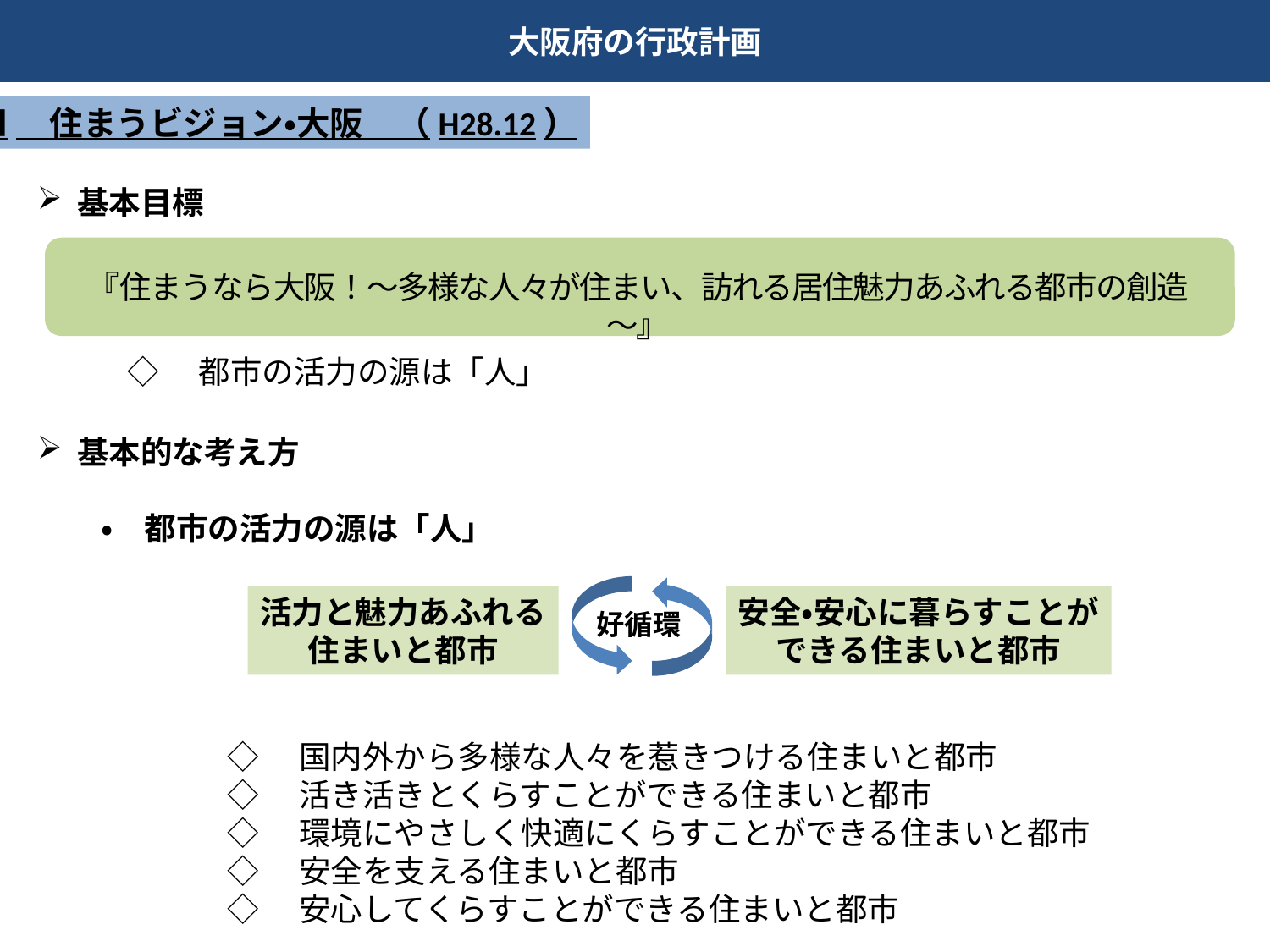

大阪府の行政計画
■　住まうビジョン・大阪　（H28.12）
基本目標

『住まうなら大阪！～多様な人々が住まい、訪れる居住魅力あふれる都市の創造～』
◇　都市の活力の源は「人」
基本的な考え方

　　・　都市の活力の源は「人」

好循環
活力と魅力あふれる
住まいと都市
安全・安心に暮らすことが
できる住まいと都市
◇　国内外から多様な人々を惹きつける住まいと都市
◇　活き活きとくらすことができる住まいと都市
◇　環境にやさしく快適にくらすことができる住まいと都市
◇　安全を支える住まいと都市
◇　安心してくらすことができる住まいと都市